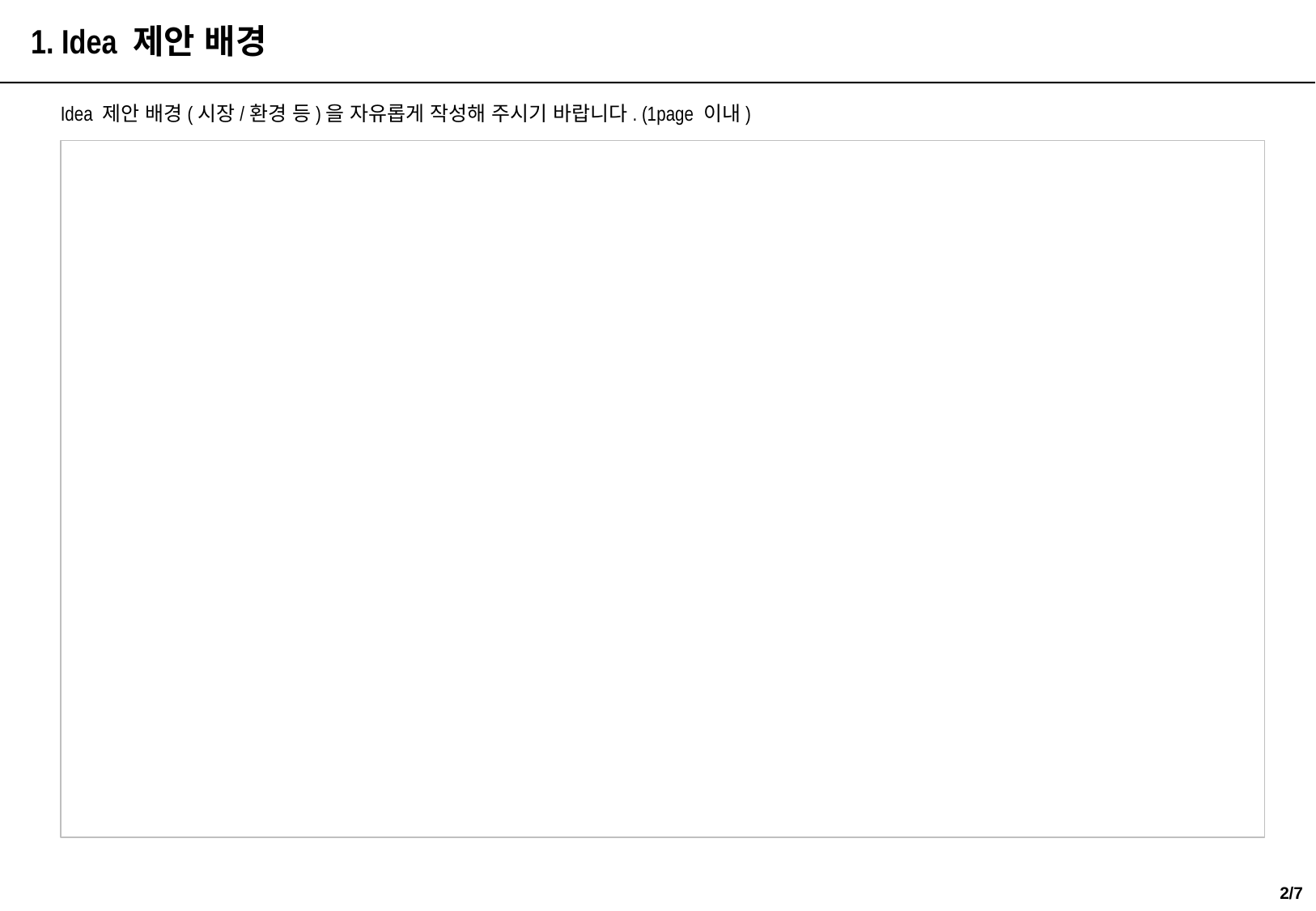

1. Idea 제안 배경
Idea 제안 배경(시장/환경 등)을 자유롭게 작성해 주시기 바랍니다. (1page 이내)

2/7